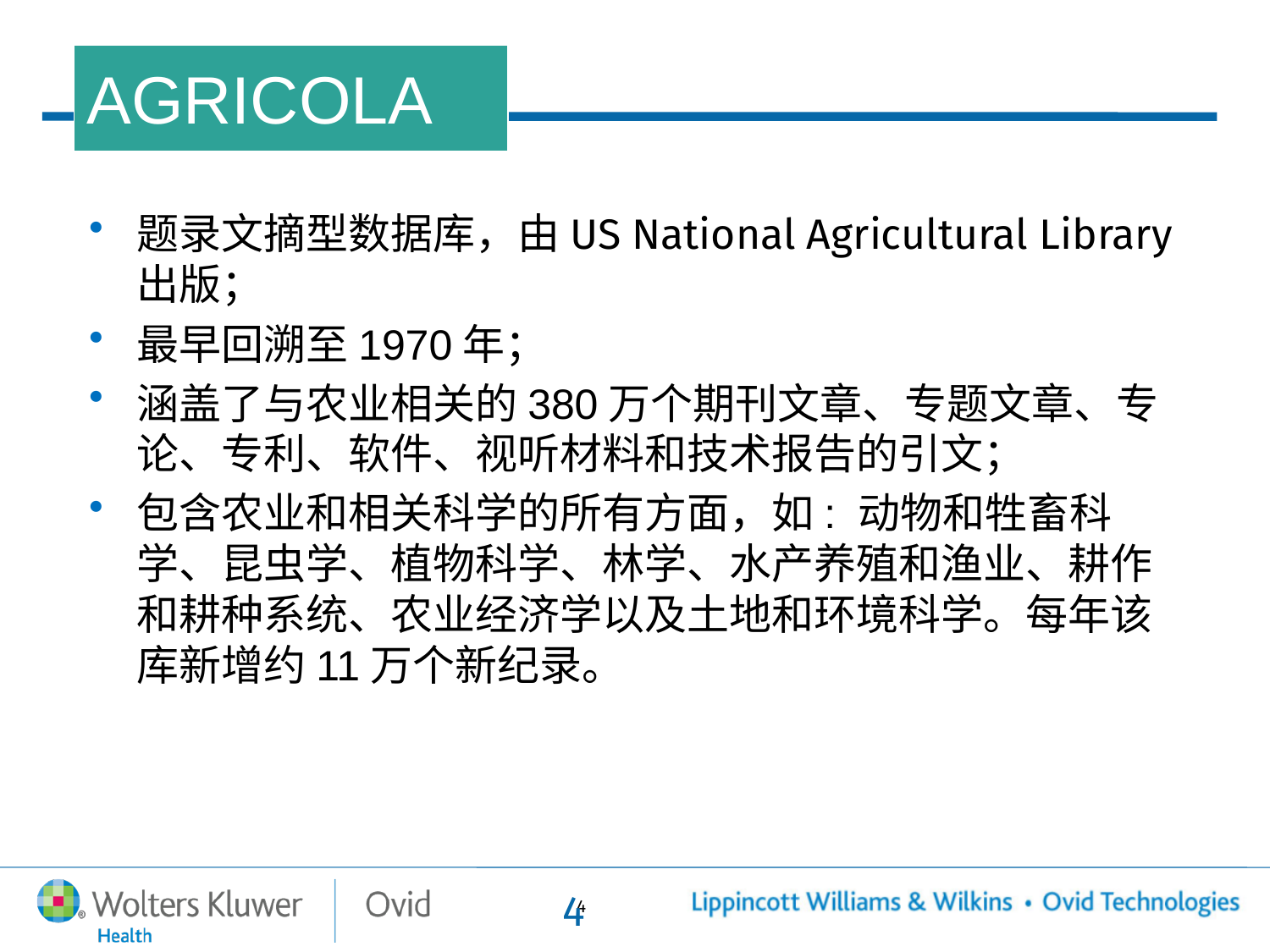

AGRICOLA
题录文摘型数据库，由US National Agricultural Library出版；
最早回溯至1970年；
涵盖了与农业相关的380万个期刊文章、专题文章、专论、专利、软件、视听材料和技术报告的引文；
包含农业和相关科学的所有方面，如: 动物和牲畜科学、昆虫学、植物科学、林学、水产养殖和渔业、耕作和耕种系统、农业经济学以及土地和环境科学。每年该库新增约11万个新纪录。
4